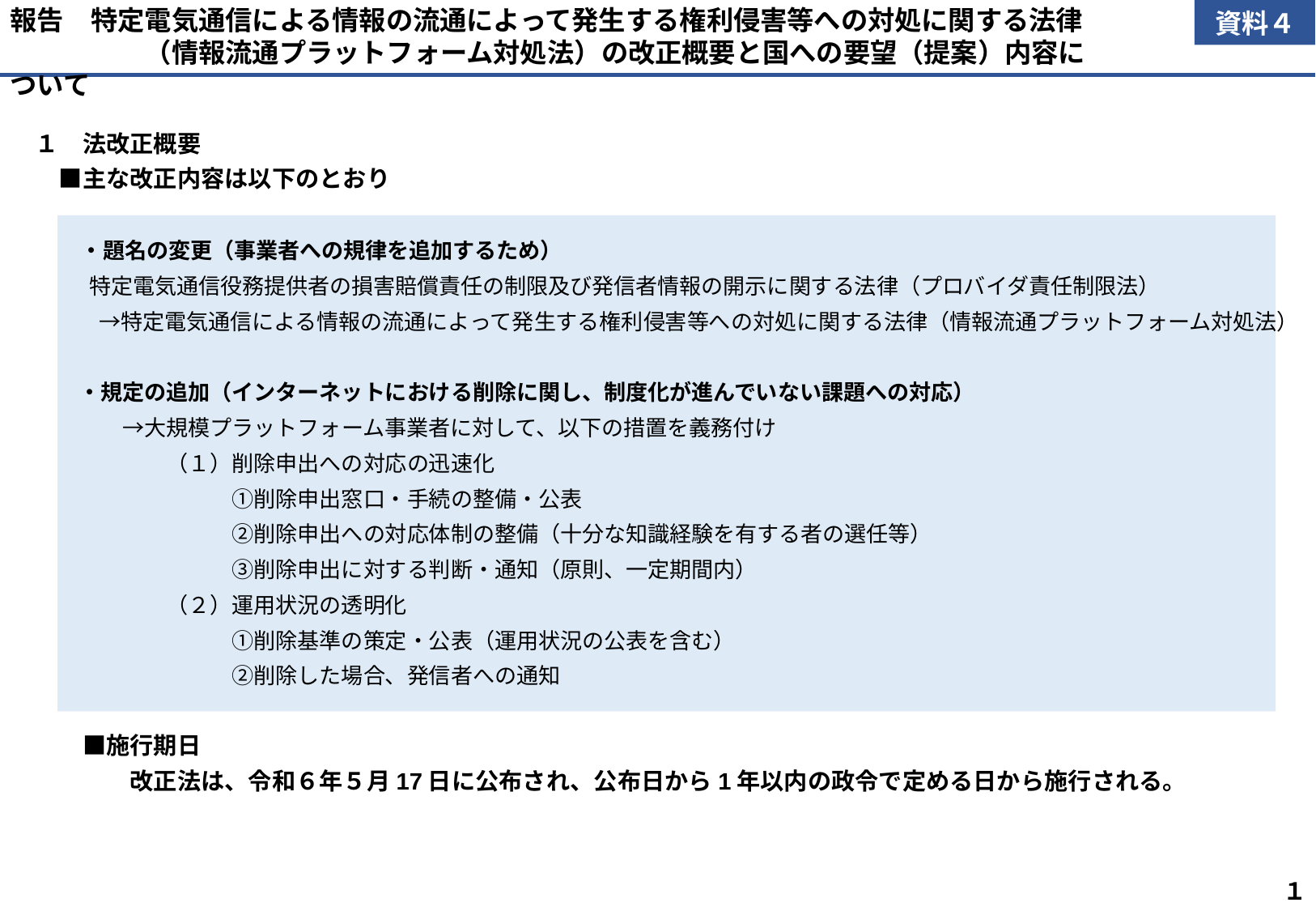

資料４
報告　特定電気通信による情報の流通によって発生する権利侵害等への対処に関する法律
　　　　　（情報流通プラットフォーム対処法）の改正概要と国への要望（提案）内容について

１　法改正概要
　■主な改正内容は以下のとおり

　　・題名の変更（事業者への規律を追加するため）
　  　特定電気通信役務提供者の損害賠償責任の制限及び発信者情報の開示に関する法律（プロバイダ責任制限法）
   　　→特定電気通信による情報の流通によって発生する権利侵害等への対処に関する法律（情報流通プラットフォーム対処法）

　　・規定の追加（インターネットにおける削除に関し、制度化が進んでいない課題への対応）
　　　　→大規模プラットフォーム事業者に対して、以下の措置を義務付け
　　　　　　（１）削除申出への対応の迅速化
　　　　　　　　　①削除申出窓口・手続の整備・公表
　　　　　　　　　②削除申出への対応体制の整備（十分な知識経験を有する者の選任等）
　　　　　　　　　③削除申出に対する判断・通知（原則、一定期間内）
　　　　　　（２）運用状況の透明化
　　　　　　　　　①削除基準の策定・公表（運用状況の公表を含む）
　　　　　　　　　②削除した場合、発信者への通知

　　■施行期日
　　　　改正法は、令和６年５月17日に公布され、公布日から1年以内の政令で定める日から施行される。

１